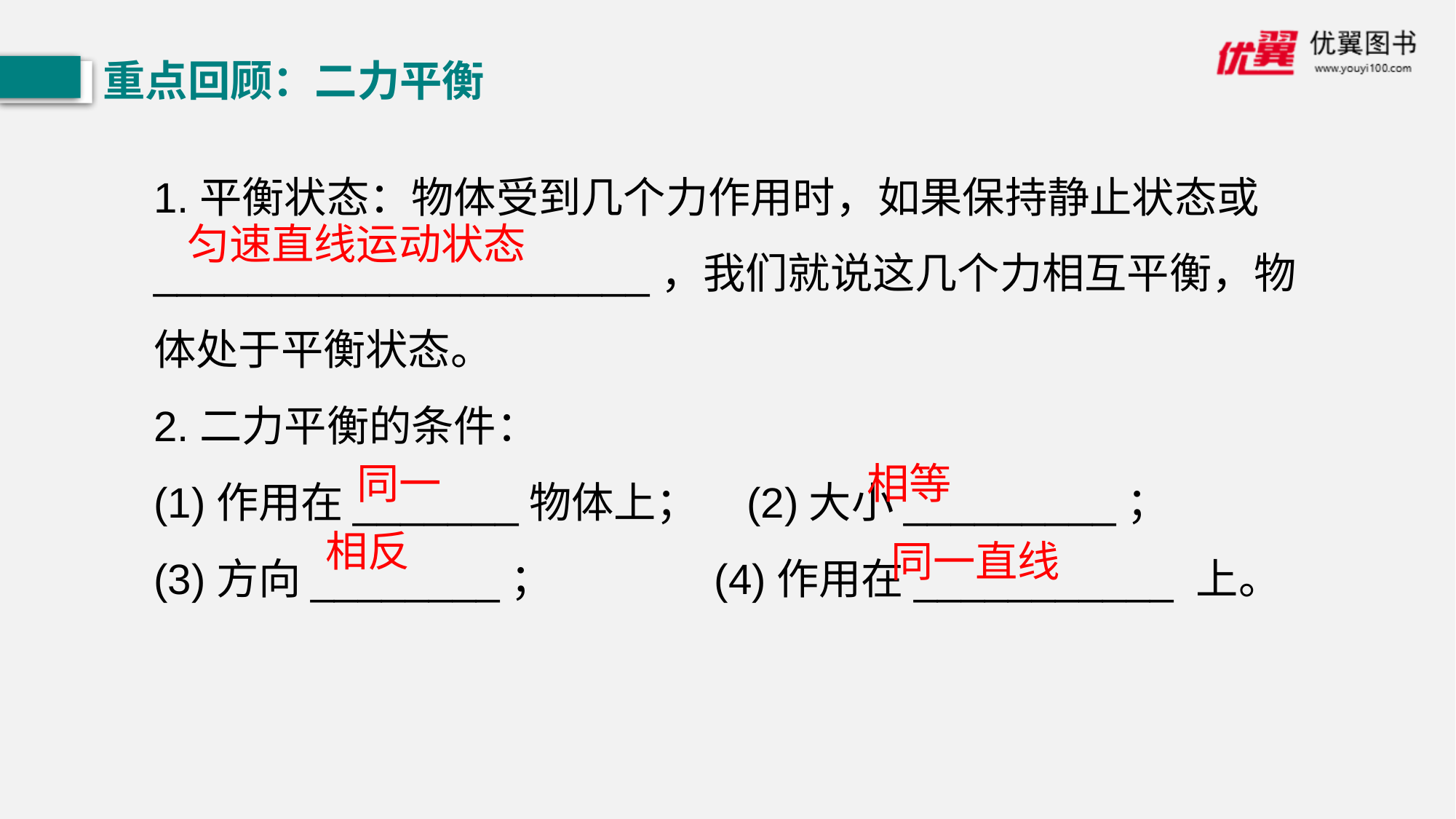

重点回顾：二力平衡

1.平衡状态：物体受到几个力作用时，如果保持静止状态或_____________________，我们就说这几个力相互平衡，物体处于平衡状态。
2.二力平衡的条件：
(1)作用在_______物体上；    (2)大小_________；
(3)方向________；                (4)作用在___________ 上。
匀速直线运动状态
同一
相等
相反
同一直线